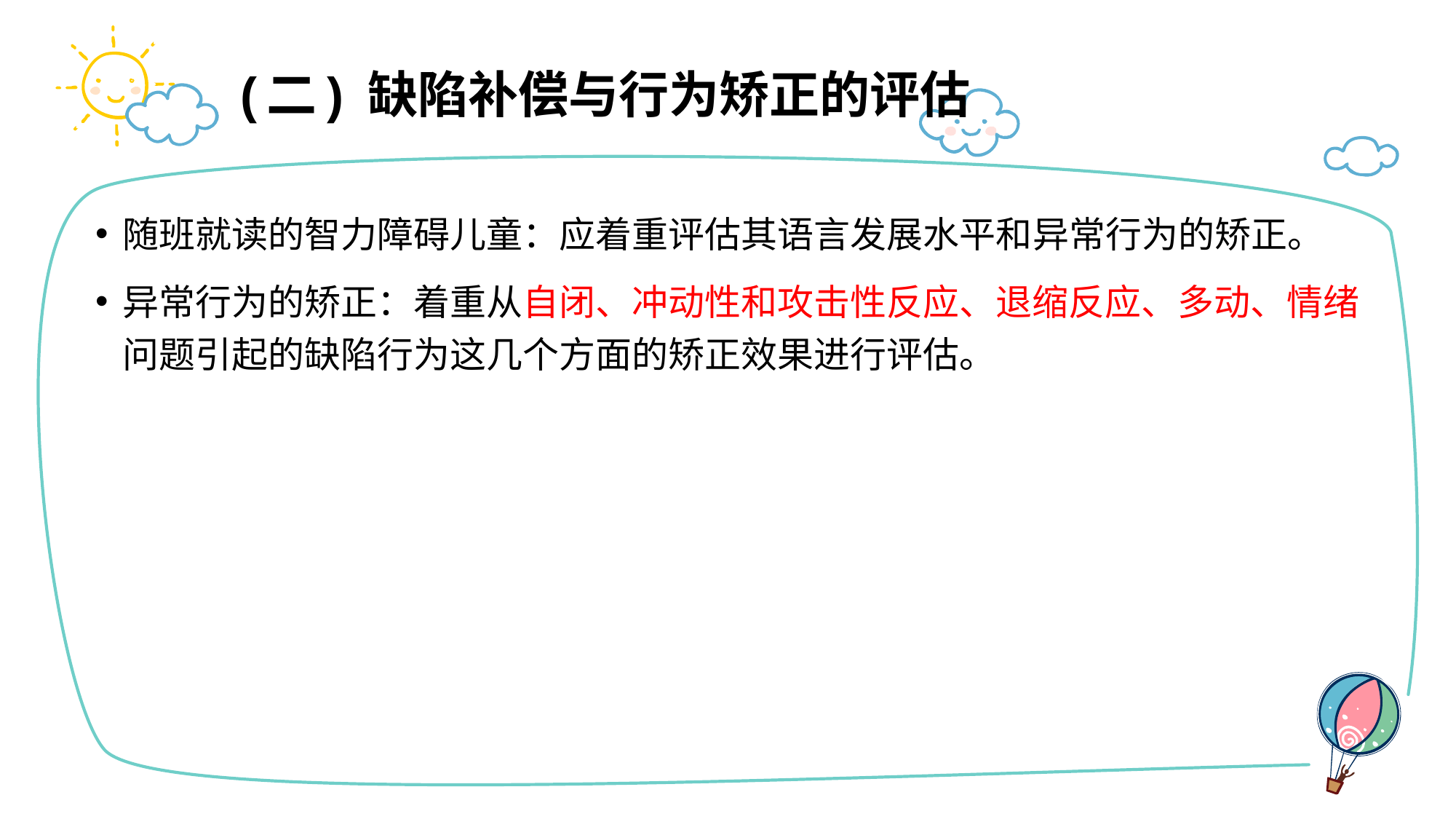

# (二) 缺陷补偿与行为矫正的评估
随班就读的智力障碍儿童：应着重评估其语言发展水平和异常行为的矫正。
异常行为的矫正：着重从自闭、冲动性和攻击性反应、退缩反应、多动、情绪问题引起的缺陷行为这几个方面的矫正效果进行评估。